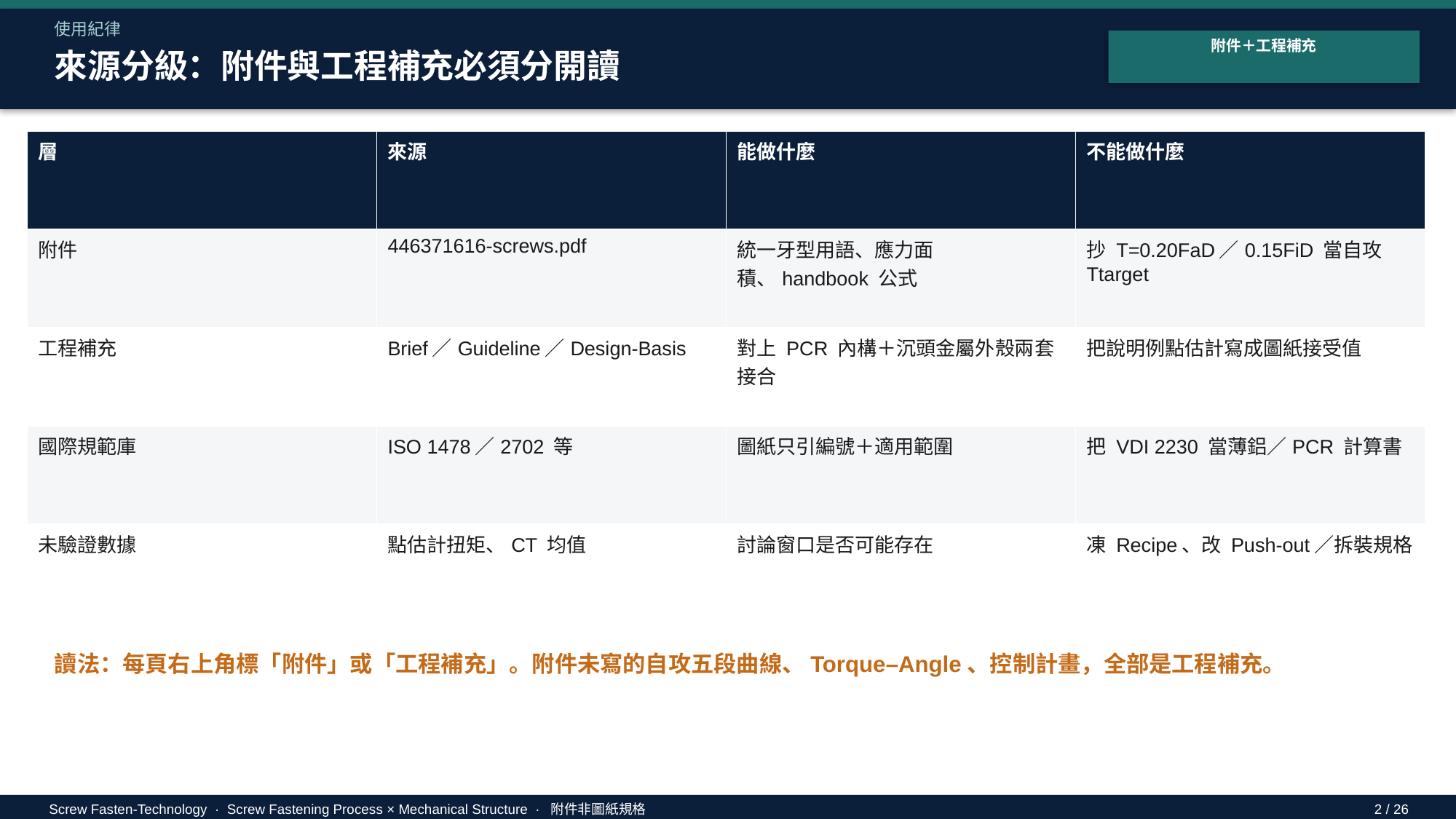

使用紀律

附件＋工程補充
來源分級：附件與工程補充必須分開讀
| 層 | 來源 | 能做什麼 | 不能做什麼 |
| --- | --- | --- | --- |
| 附件 | 446371616-screws.pdf | 統一牙型用語、應力面積、handbook 公式 | 抄 T=0.20FaD／0.15FiD 當自攻 Ttarget |
| 工程補充 | Brief／Guideline／Design-Basis | 對上 PCR 內構＋沉頭金屬外殼兩套接合 | 把說明例點估計寫成圖紙接受值 |
| 國際規範庫 | ISO 1478／2702 等 | 圖紙只引編號＋適用範圍 | 把 VDI 2230 當薄鋁／PCR 計算書 |
| 未驗證數據 | 點估計扭矩、CT 均值 | 討論窗口是否可能存在 | 凍 Recipe、改 Push-out／拆裝規格 |
讀法：每頁右上角標「附件」或「工程補充」。附件未寫的自攻五段曲線、Torque–Angle、控制計畫，全部是工程補充。

Screw Fasten-Technology  ·  Screw Fastening Process × Mechanical Structure  ·  附件非圖紙規格
2 / 26